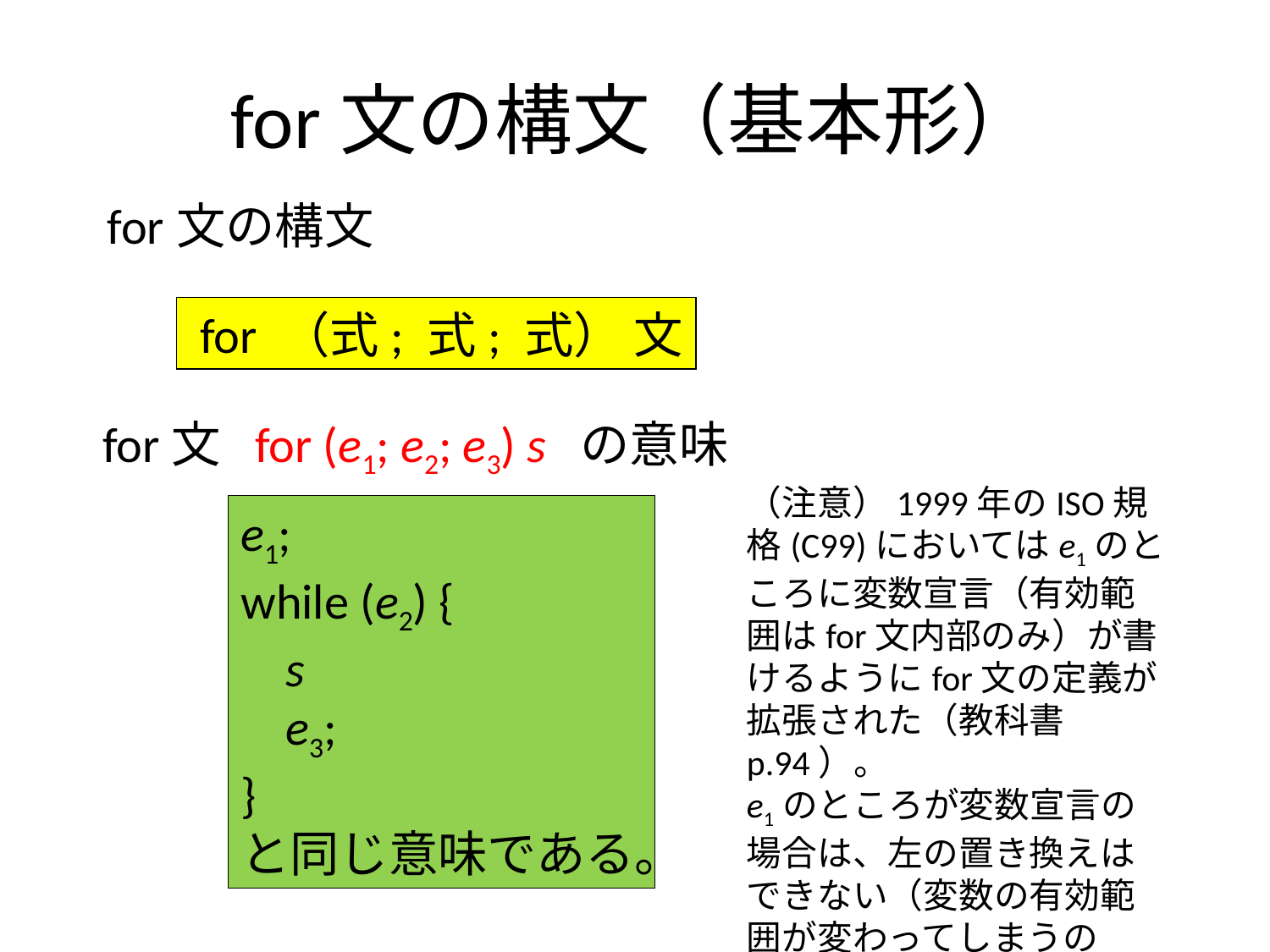

# for文の構文（基本形）
for文の構文
 for （式; 式; 式） 文
 for文  for (e1; e2; e3) s  の意味
（注意）1999年のISO規格(C99)においてはe1のところに変数宣言（有効範囲はfor文内部のみ）が書けるようにfor文の定義が拡張された（教科書p.94）。
e1のところが変数宣言の場合は、左の置き換えはできない（変数の有効範囲が変わってしまうので）。
e1;
while (e2) {
    s
    e3;
}
と同じ意味である。